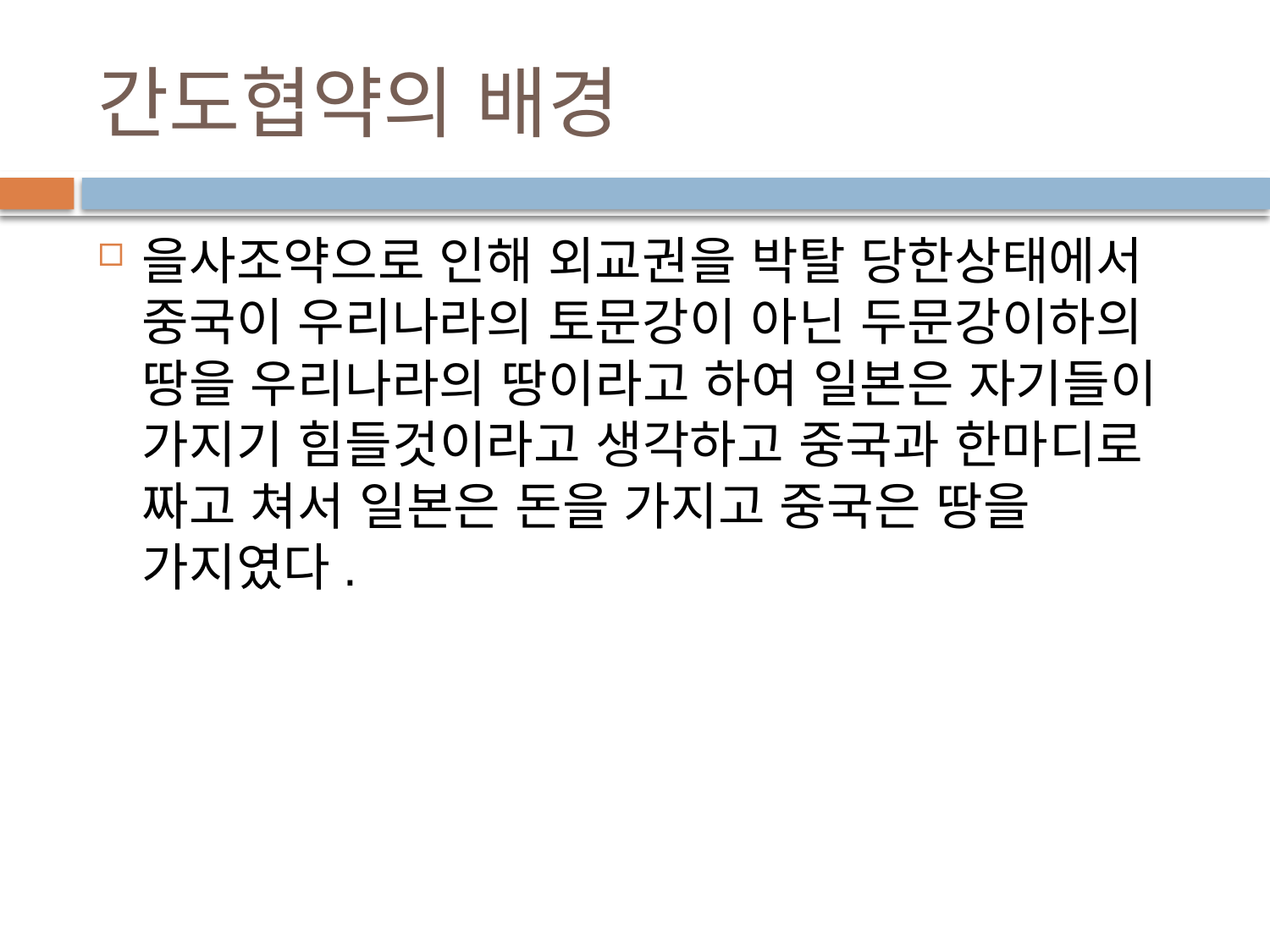

# 간도협약의 배경
을사조약으로 인해 외교권을 박탈 당한상태에서 중국이 우리나라의 토문강이 아닌 두문강이하의 땅을 우리나라의 땅이라고 하여 일본은 자기들이 가지기 힘들것이라고 생각하고 중국과 한마디로 짜고 쳐서 일본은 돈을 가지고 중국은 땅을 가지였다.